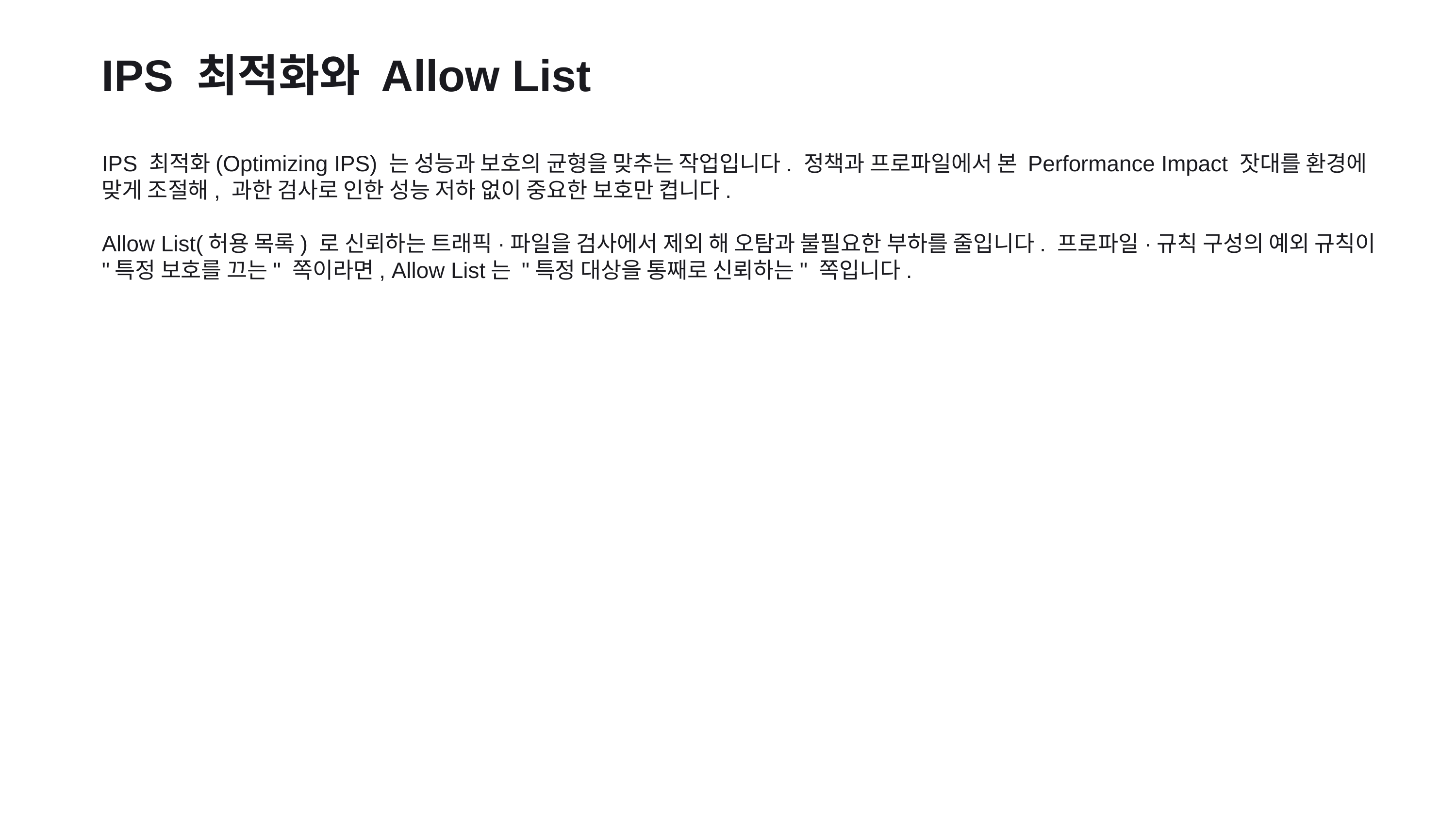

IPS 최적화와 Allow List
IPS 최적화(Optimizing IPS) 는 성능과 보호의 균형을 맞추는 작업입니다. 정책과 프로파일에서 본 Performance Impact 잣대를 환경에 맞게 조절해, 과한 검사로 인한 성능 저하 없이 중요한 보호만 켭니다.

Allow List(허용 목록) 로 신뢰하는 트래픽·파일을 검사에서 제외 해 오탐과 불필요한 부하를 줄입니다. 프로파일·규칙 구성의 예외 규칙이 "특정 보호를 끄는" 쪽이라면, Allow List는 "특정 대상을 통째로 신뢰하는" 쪽입니다.